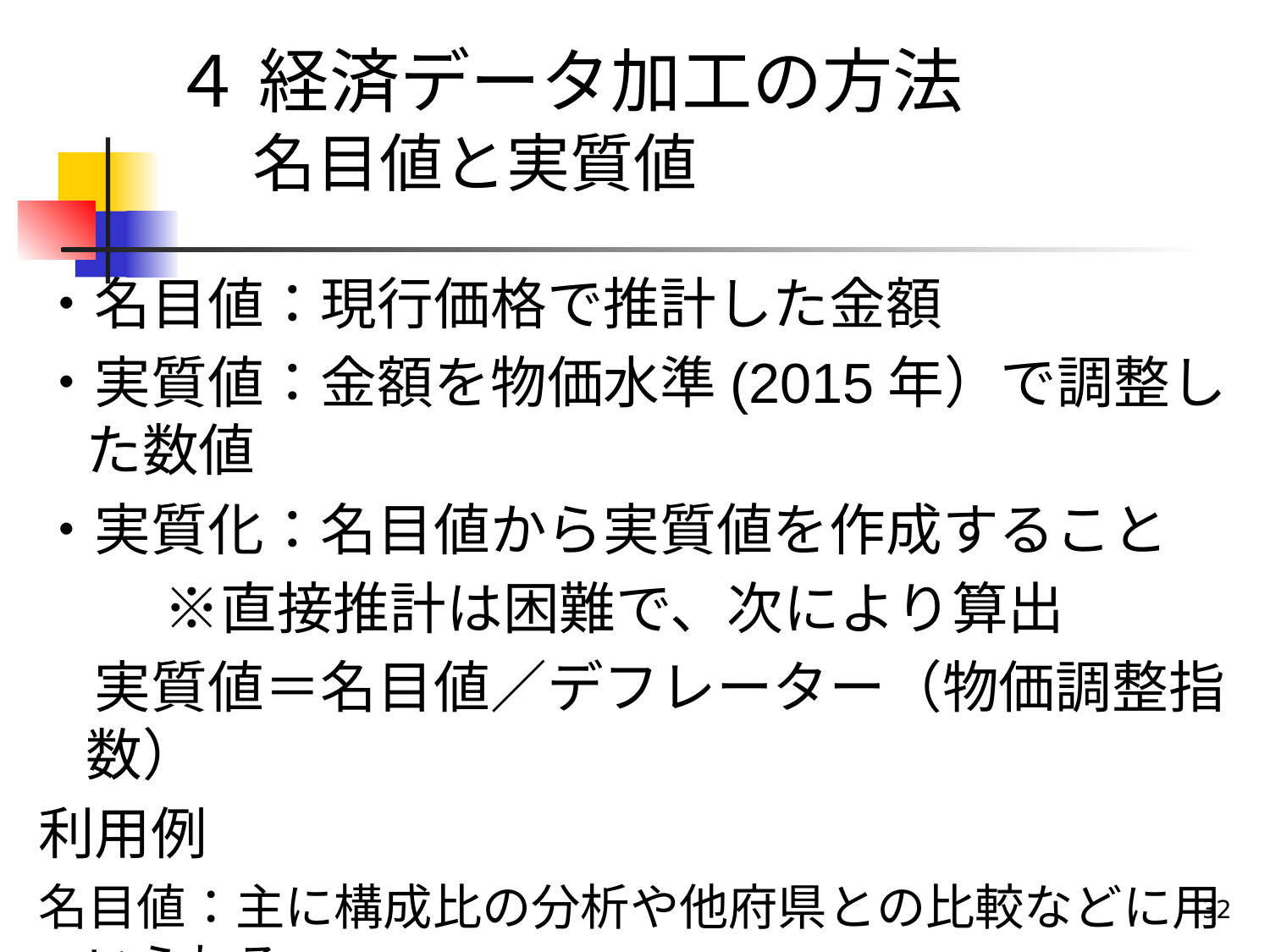

# ４ 経済データ加工の方法 　 名目値と実質値
・名目値：現行価格で推計した金額
・実質値：金額を物価水準(2015年）で調整した数値
・実質化：名目値から実質値を作成すること
　　 ※直接推計は困難で、次により算出
　実質値＝名目値／デフレーター（物価調整指数）
利用例
名目値：主に構成比の分析や他府県との比較などに用いられる
実質値：実質的な成長をみるような時系列比較には実質値が用いられる

32